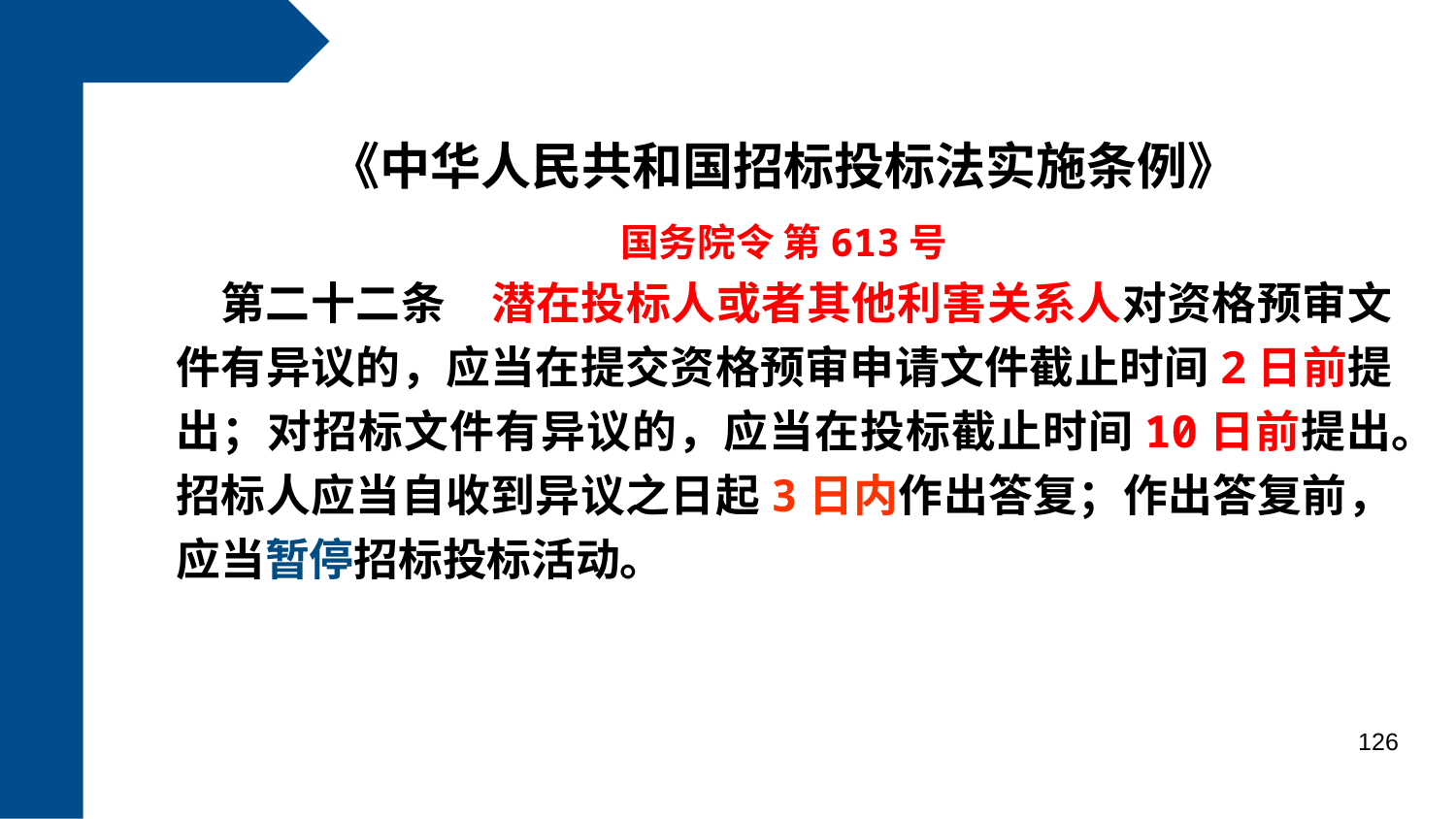

《中华人民共和国招标投标法实施条例》
国务院令 第613号
第二十二条　潜在投标人或者其他利害关系人对资格预审文件有异议的，应当在提交资格预审申请文件截止时间2日前提出；对招标文件有异议的，应当在投标截止时间10日前提出。招标人应当自收到异议之日起3日内作出答复；作出答复前，应当暂停招标投标活动。
126